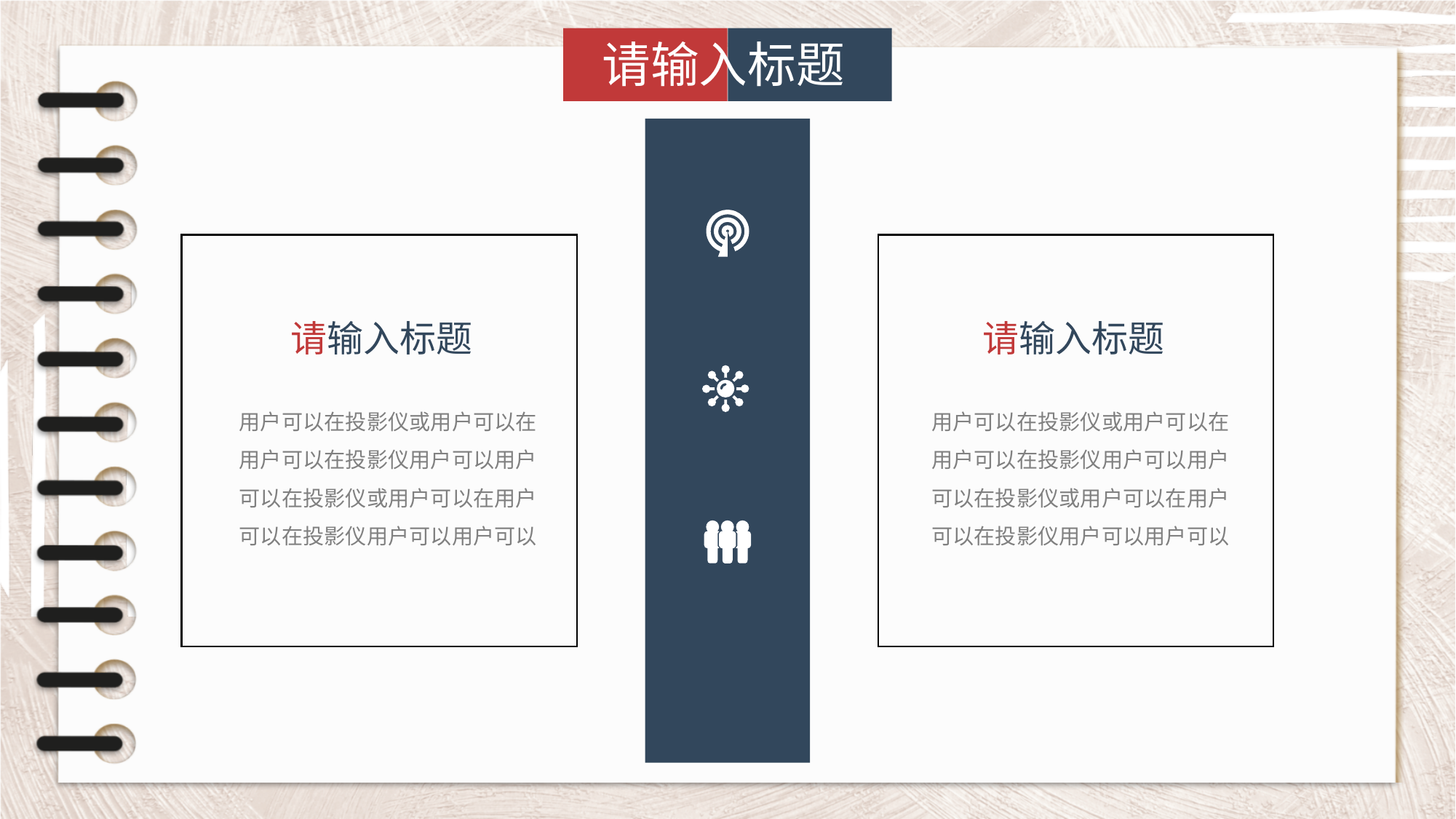

请输入标题
用户可以在投影仪或用户可以在用户可以在投影仪用户可以用户可以在投影仪或用户可以在用户可以在投影仪用户可以用户可以

请输入标题
用户可以在投影仪或用户可以在用户可以在投影仪用户可以用户可以在投影仪或用户可以在用户可以在投影仪用户可以用户可以